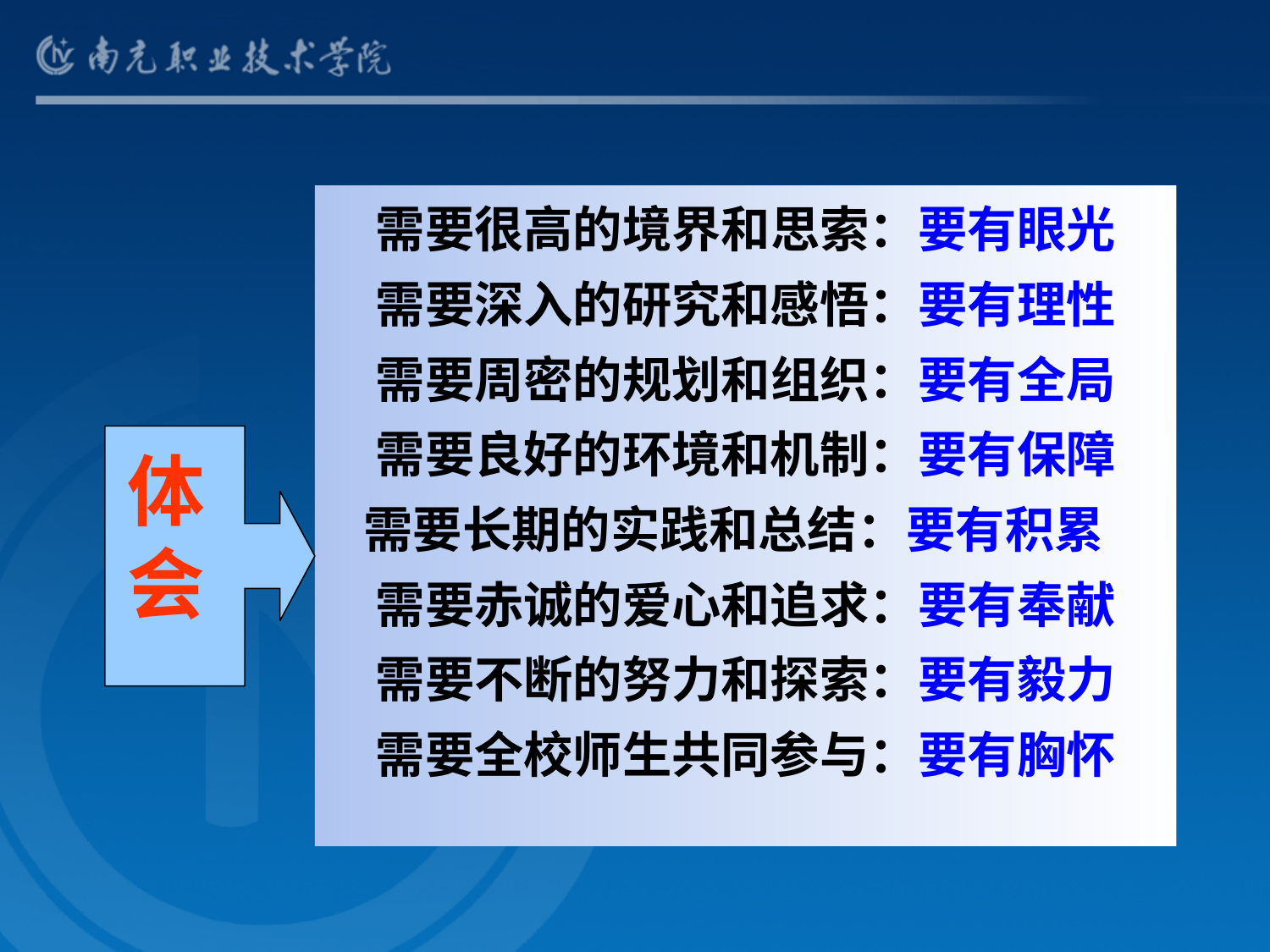

需要很高的境界和思索：要有眼光
需要深入的研究和感悟：要有理性
需要周密的规划和组织：要有全局
需要良好的环境和机制：要有保障
 需要长期的实践和总结：要有积累
需要赤诚的爱心和追求：要有奉献
需要不断的努力和探索：要有毅力
需要全校师生共同参与：要有胸怀

体会